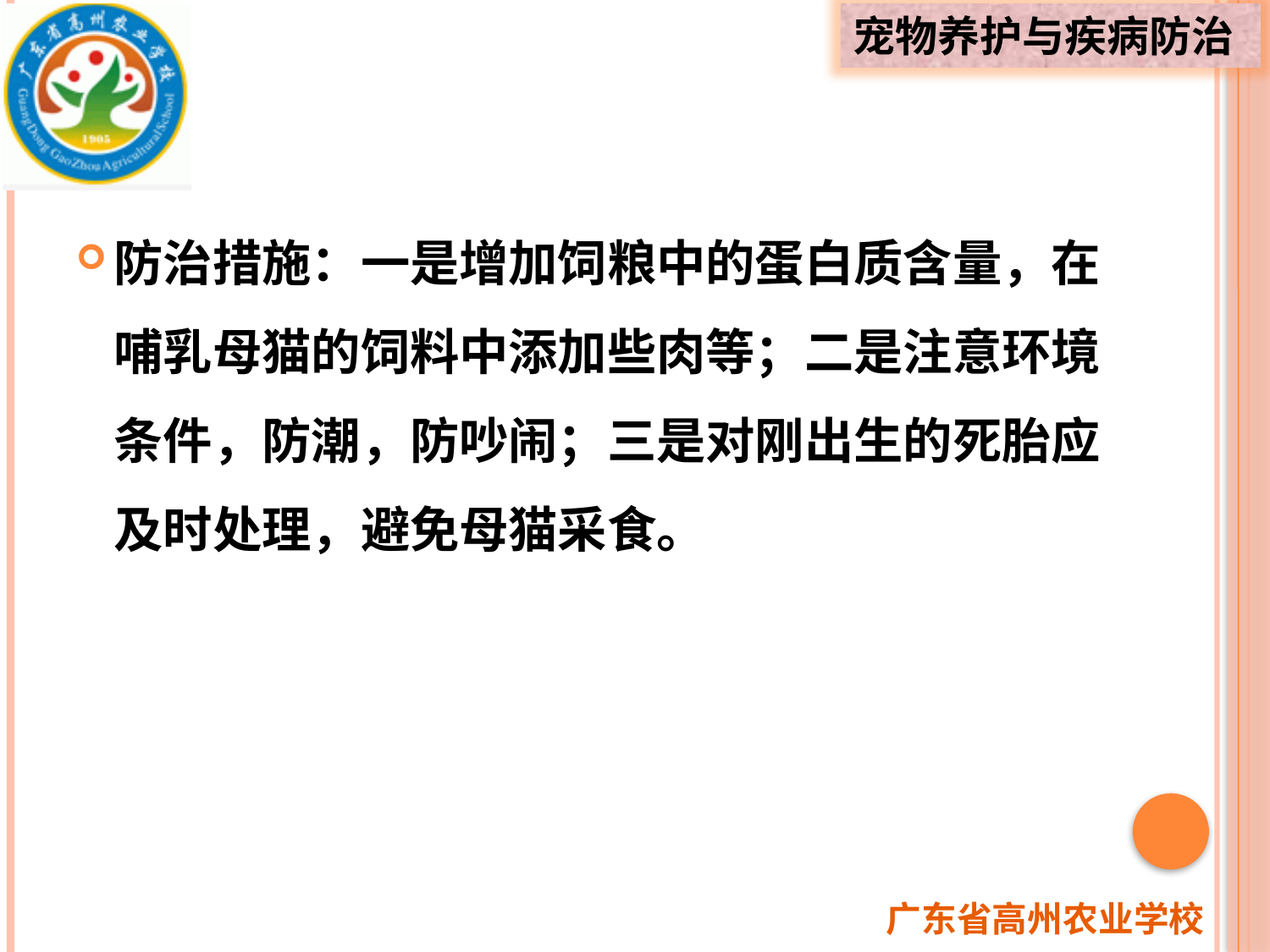

防治措施：一是增加饲粮中的蛋白质含量，在哺乳母猫的饲料中添加些肉等；二是注意环境条件，防潮，防吵闹；三是对刚出生的死胎应及时处理，避免母猫采食。